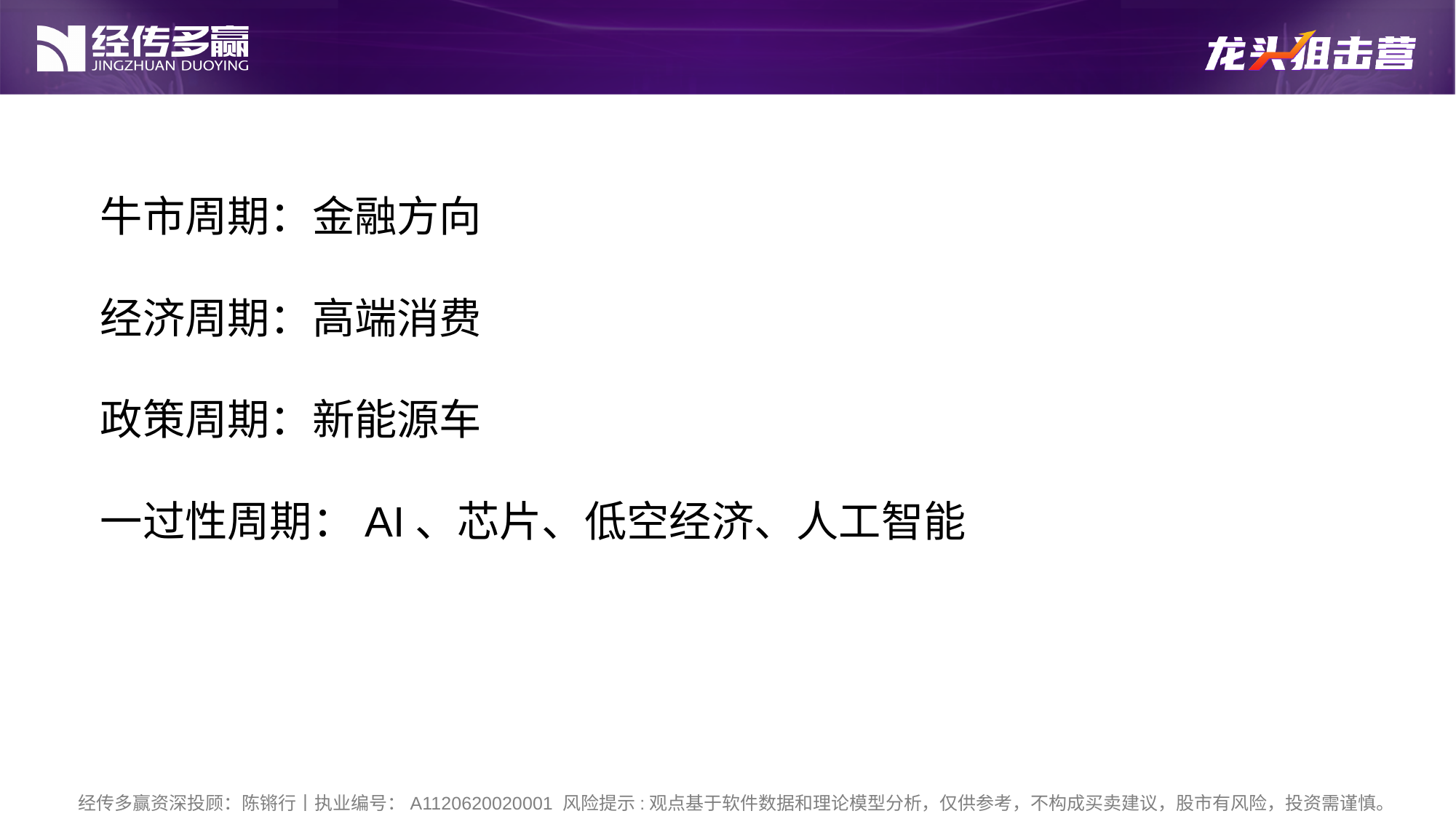

牛市周期：金融方向

经济周期：高端消费

政策周期：新能源车

一过性周期：AI、芯片、低空经济、人工智能